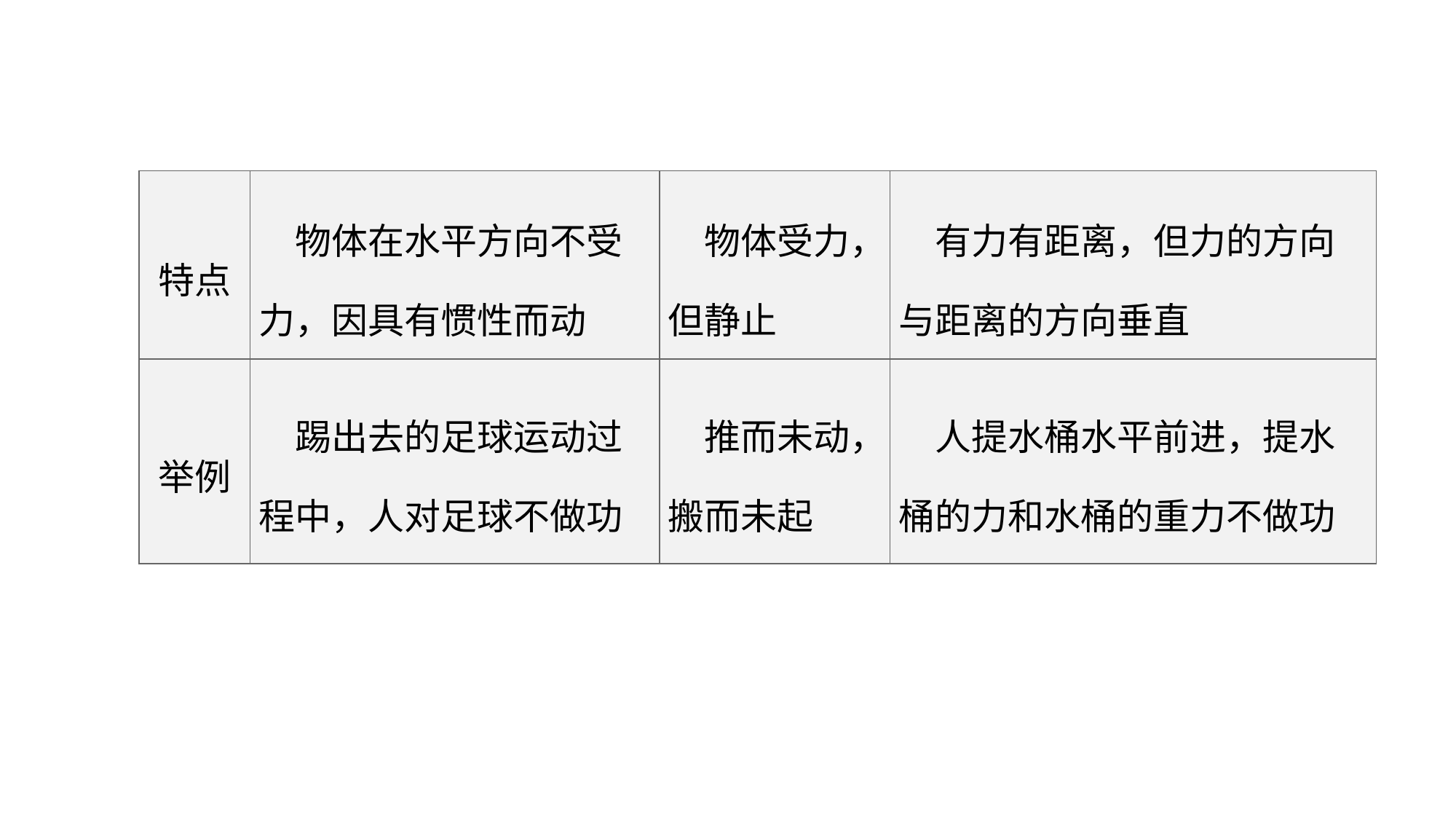

| 特点 | 物体在水平方向不受力，因具有惯性而动 | 物体受力，但静止 | 有力有距离，但力的方向与距离的方向垂直 |
| --- | --- | --- | --- |
| 举例 | 踢出去的足球运动过程中，人对足球不做功 | 推而未动，搬而未起 | 人提水桶水平前进，提水桶的力和水桶的重力不做功 |
教材梳理 夯实基础